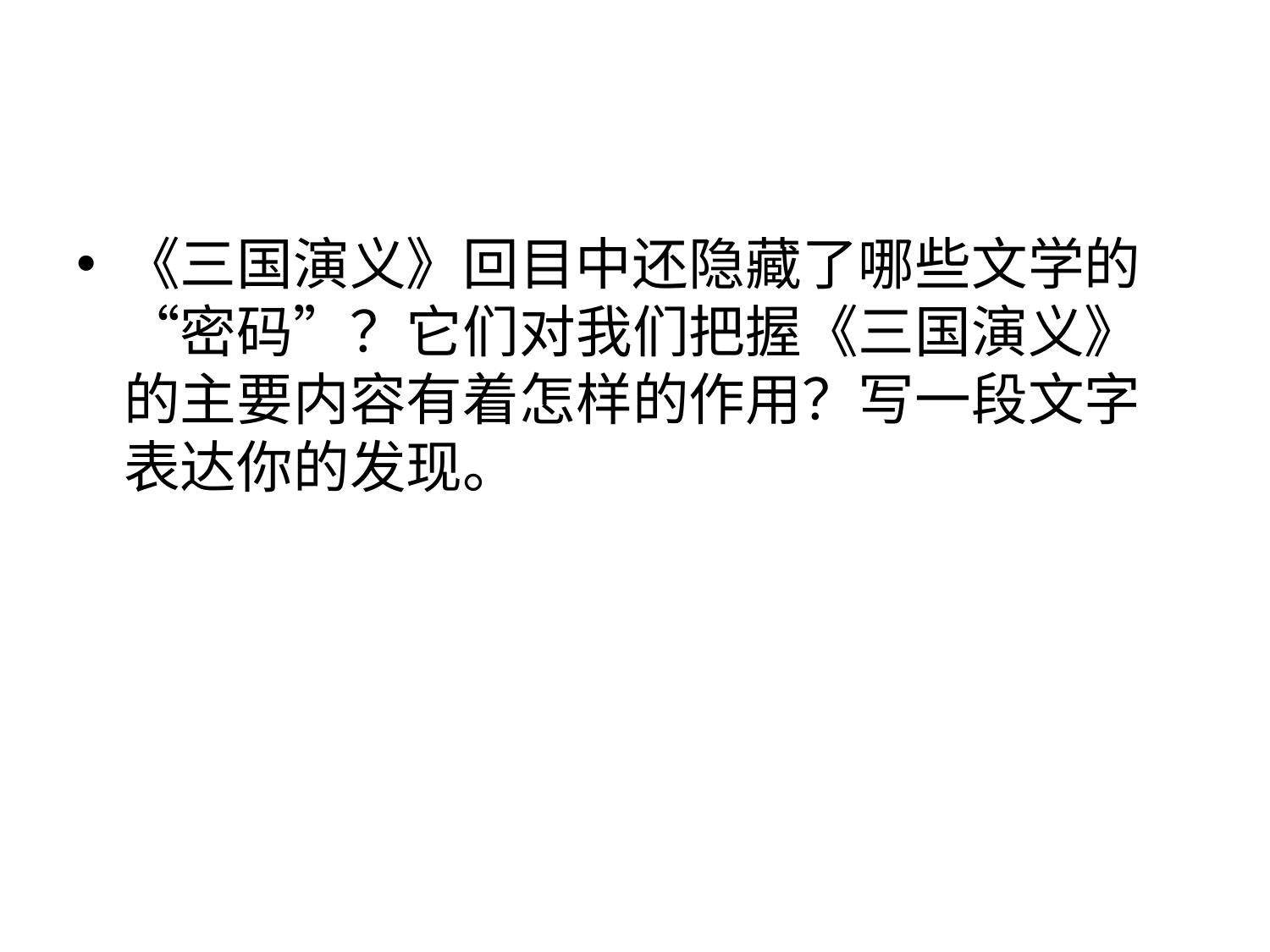

#
《三国演义》回目中还隐藏了哪些文学的“密码”？它们对我们把握《三国演义》的主要内容有着怎样的作用？写一段文字表达你的发现。